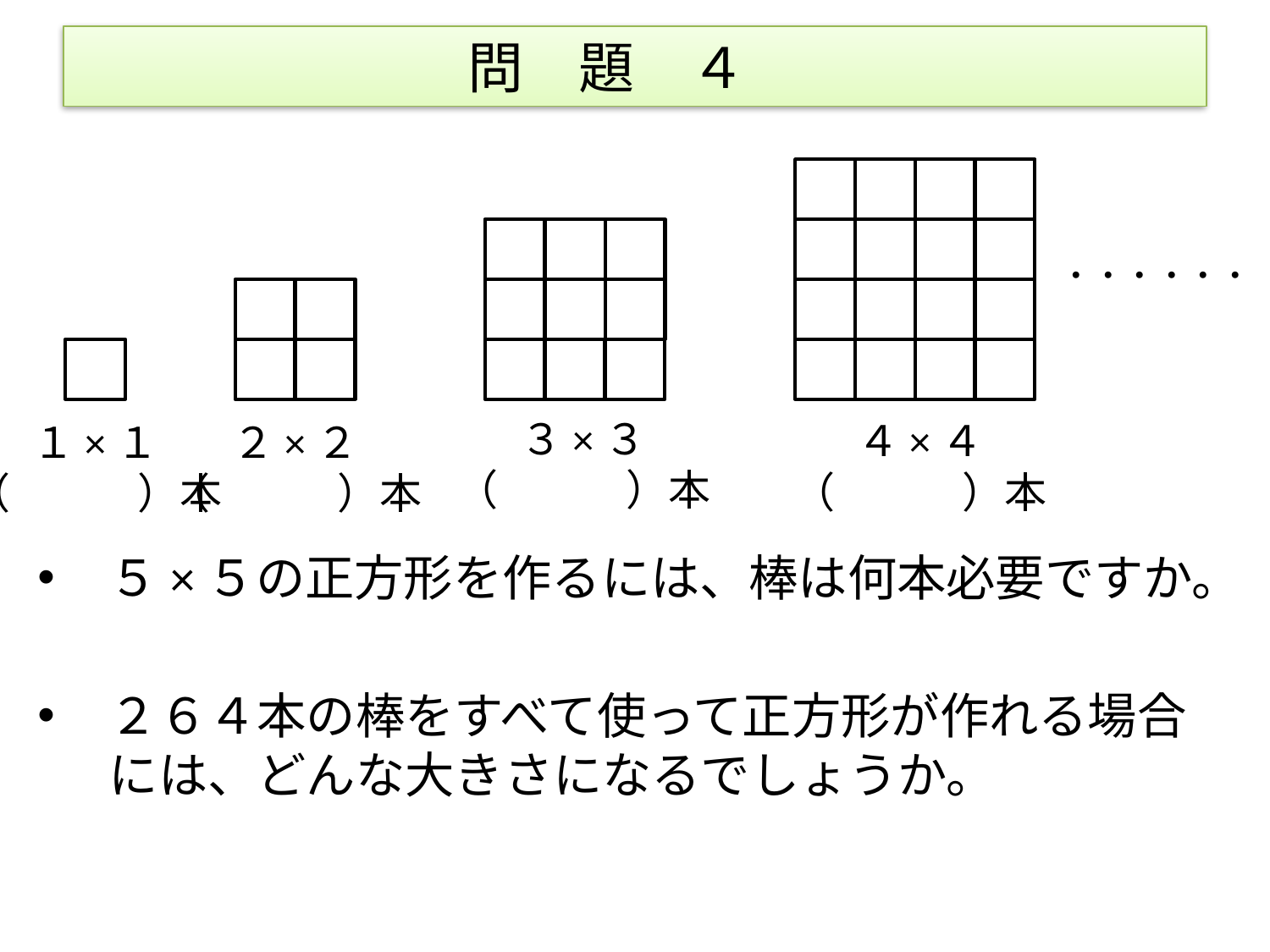

# 問　題　４

・・・・・・

３×３
（　　　）本
４×４
（　　　）本
１×１
（　　　）本
２×２
（　　　）本
５×５の正方形を作るには、棒は何本必要ですか。

２６４本の棒をすべて使って正方形が作れる場合には、どんな大きさになるでしょうか。